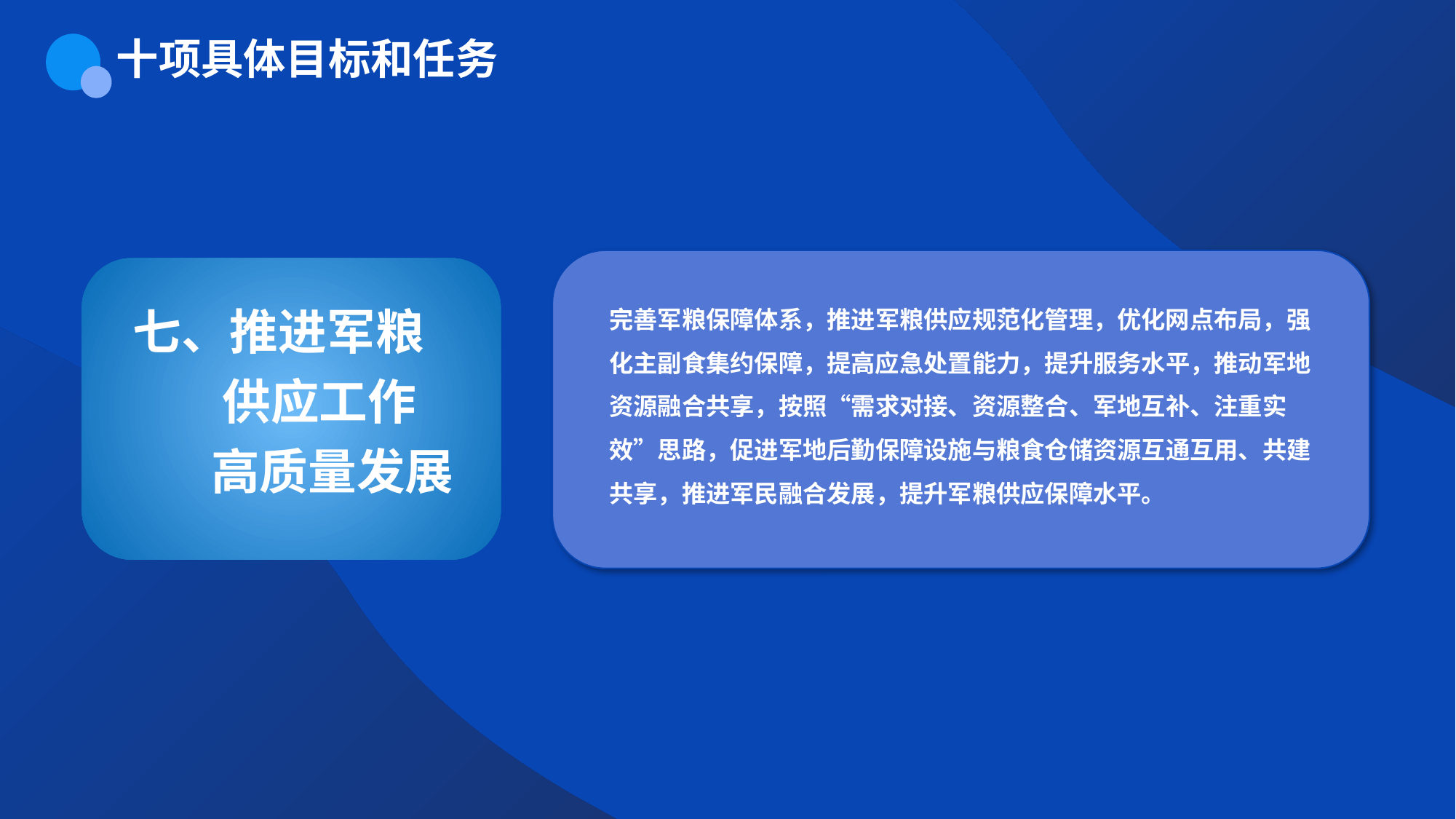

十项具体目标和任务

七、推进军粮
       供应工作
      高质量发展
完善军粮保障体系，推进军粮供应规范化管理，优化网点布局，强化主副食集约保障，提高应急处置能力，提升服务水平，推动军地资源融合共享，按照“需求对接、资源整合、军地互补、注重实效”思路，促进军地后勤保障设施与粮食仓储资源互通互用、共建共享，推进军民融合发展，提升军粮供应保障水平。